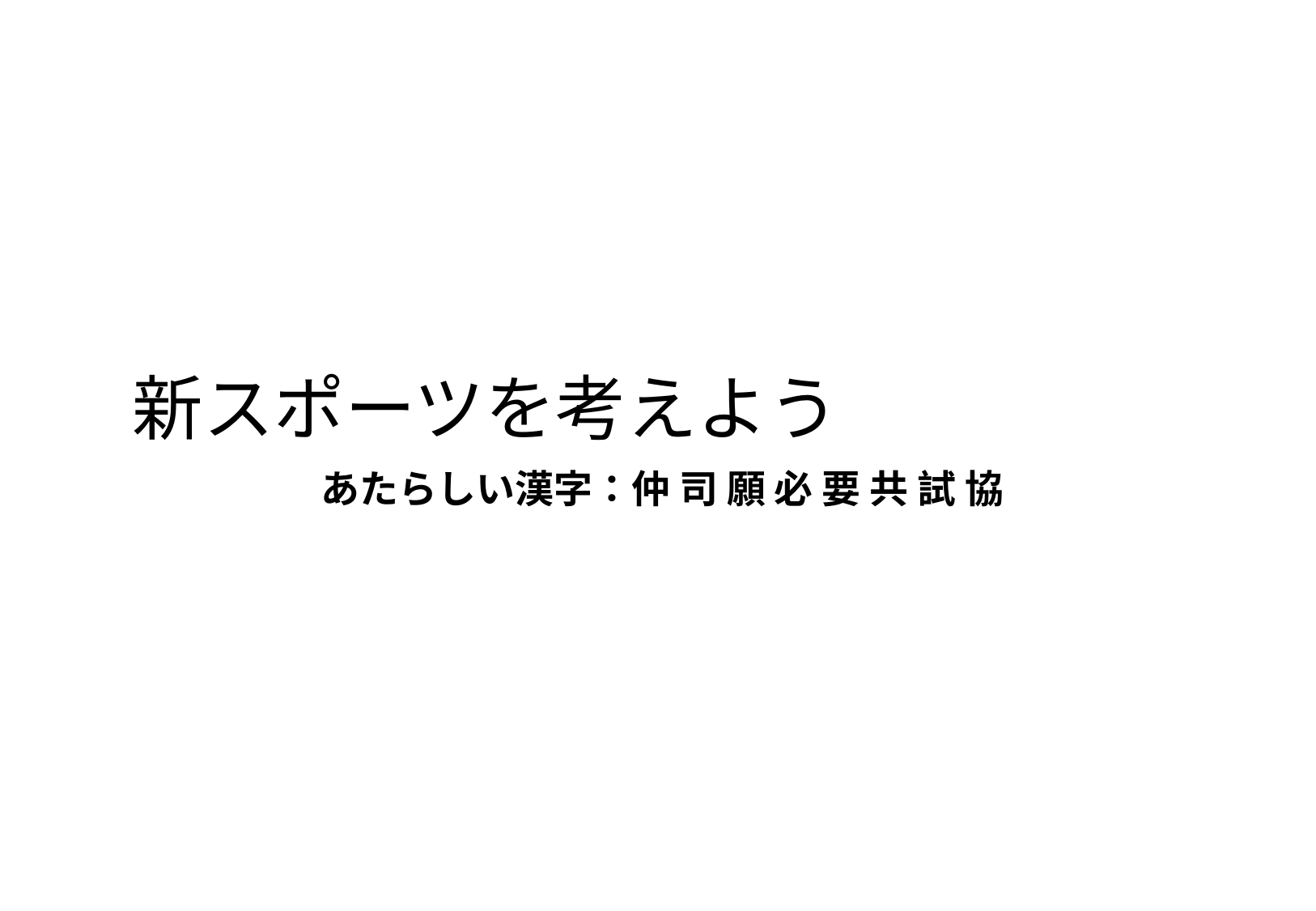

# 新スポーツを考えよう
あたらしい漢字：仲 司 願 必 要 共 試 協